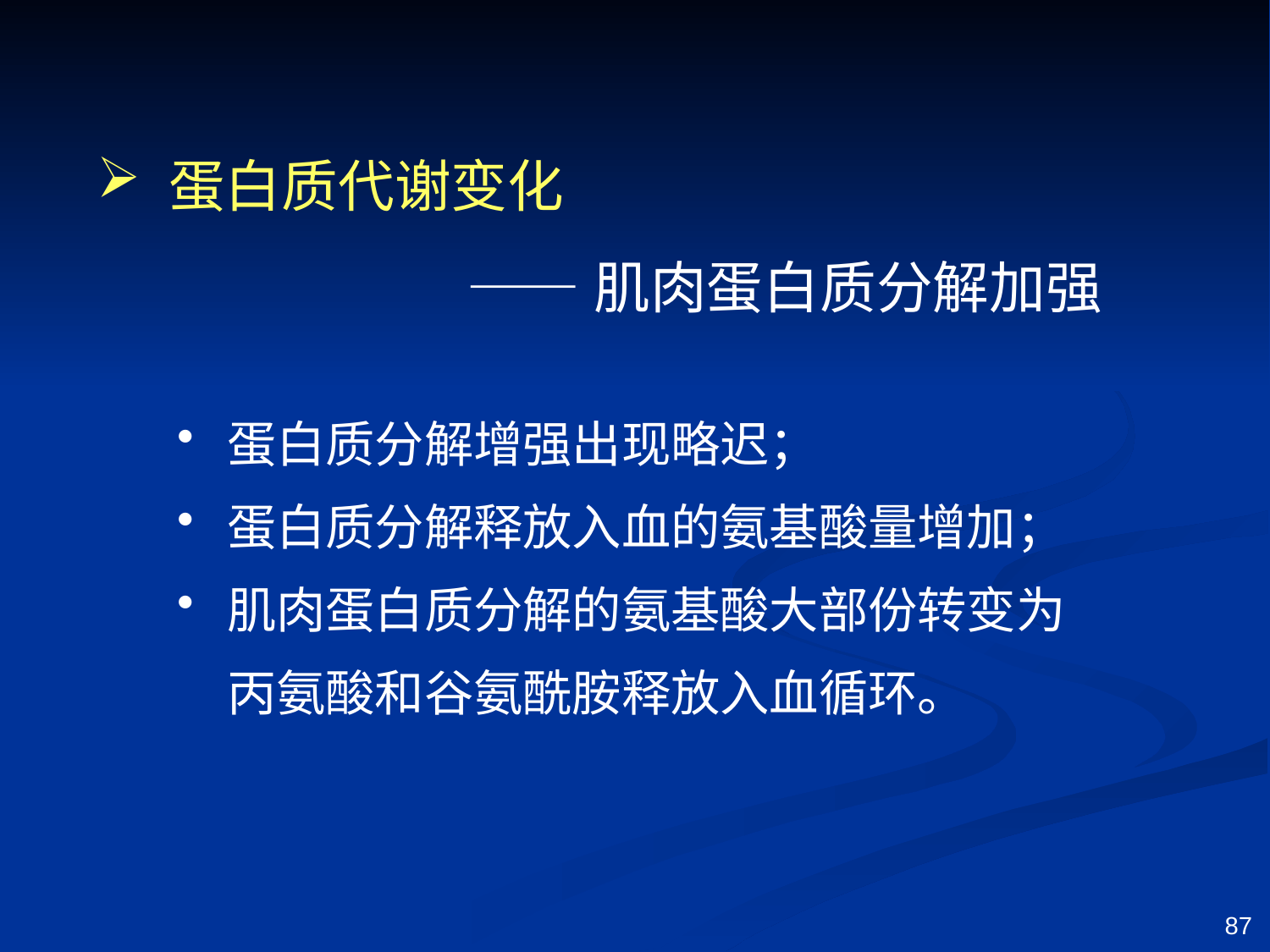

蛋白质代谢变化
——肌肉蛋白质分解加强
蛋白质分解增强出现略迟；
蛋白质分解释放入血的氨基酸量增加；
肌肉蛋白质分解的氨基酸大部份转变为丙氨酸和谷氨酰胺释放入血循环。
87